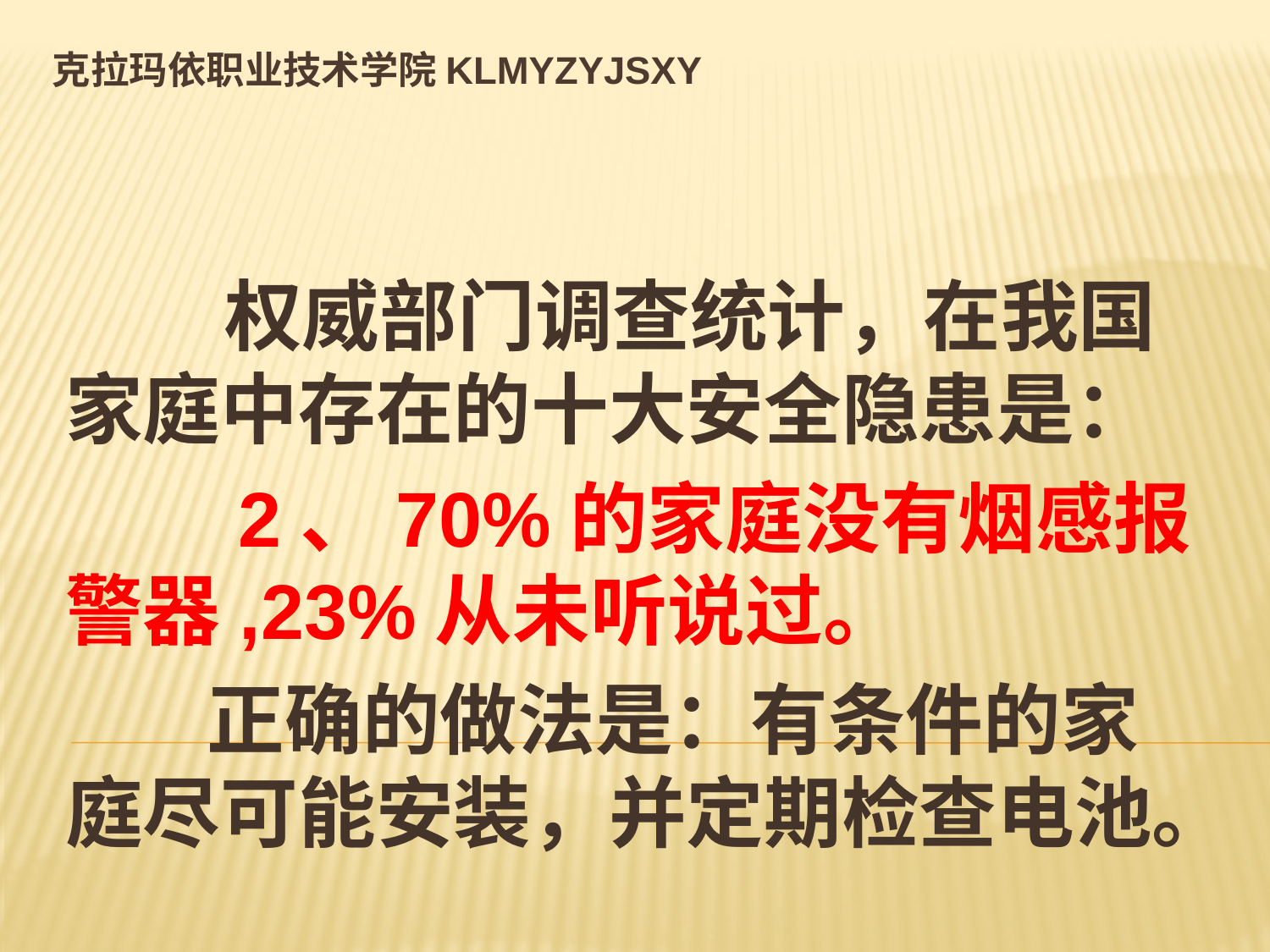

# 克拉玛依职业技术学院klmyzyjsxy
        权威部门调查统计，在我国家庭中存在的十大安全隐患是：
        2、70%的家庭没有烟感报警器,23%从未听说过。
       正确的做法是：有条件的家庭尽可能安装，并定期检查电池。